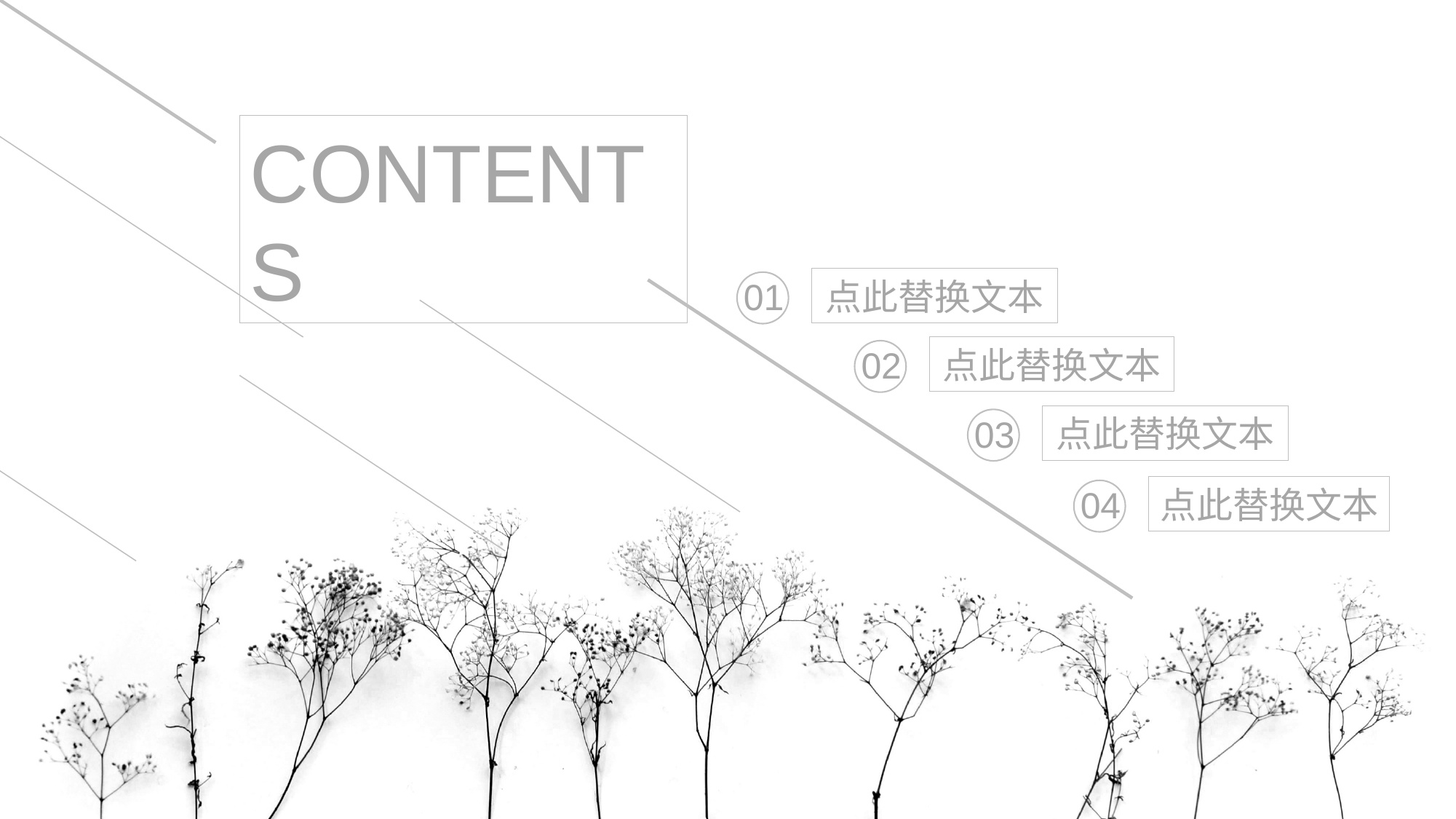

CONTENTS
点此替换文本
01

点此替换文本
02

点此替换文本
03

点此替换文本
04